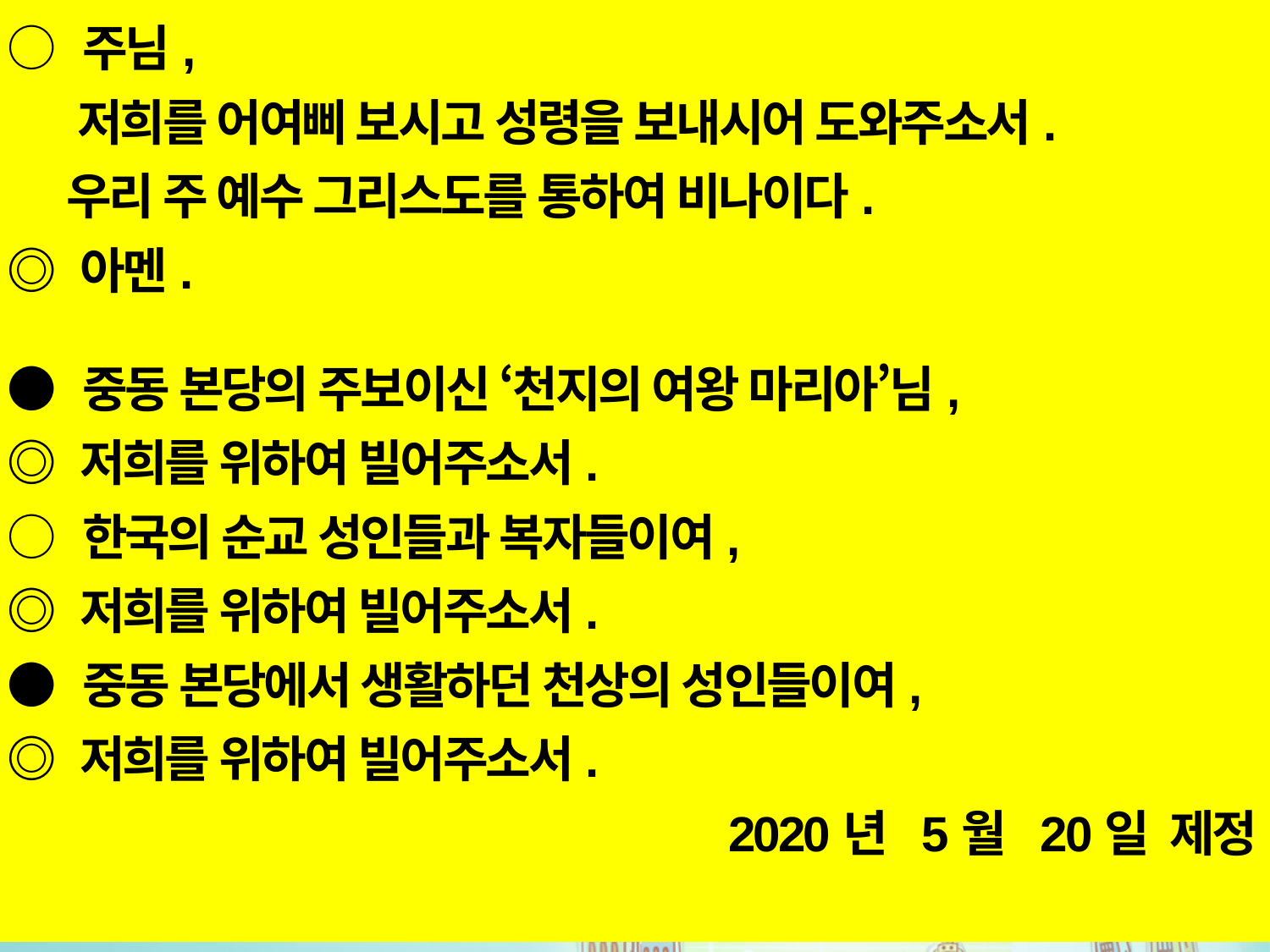

○ 주님,
     저희를 어여삐 보시고 성령을 보내시어 도와주소서.
    우리 주 예수 그리스도를 통하여 비나이다.
◎ 아멘.
● 중동 본당의 주보이신 ‘천지의 여왕 마리아’님,
◎ 저희를 위하여 빌어주소서.
○ 한국의 순교 성인들과 복자들이여,
◎ 저희를 위하여 빌어주소서.
● 중동 본당에서 생활하던 천상의 성인들이여,
◎ 저희를 위하여 빌어주소서.
2020년  5월  20일  제정